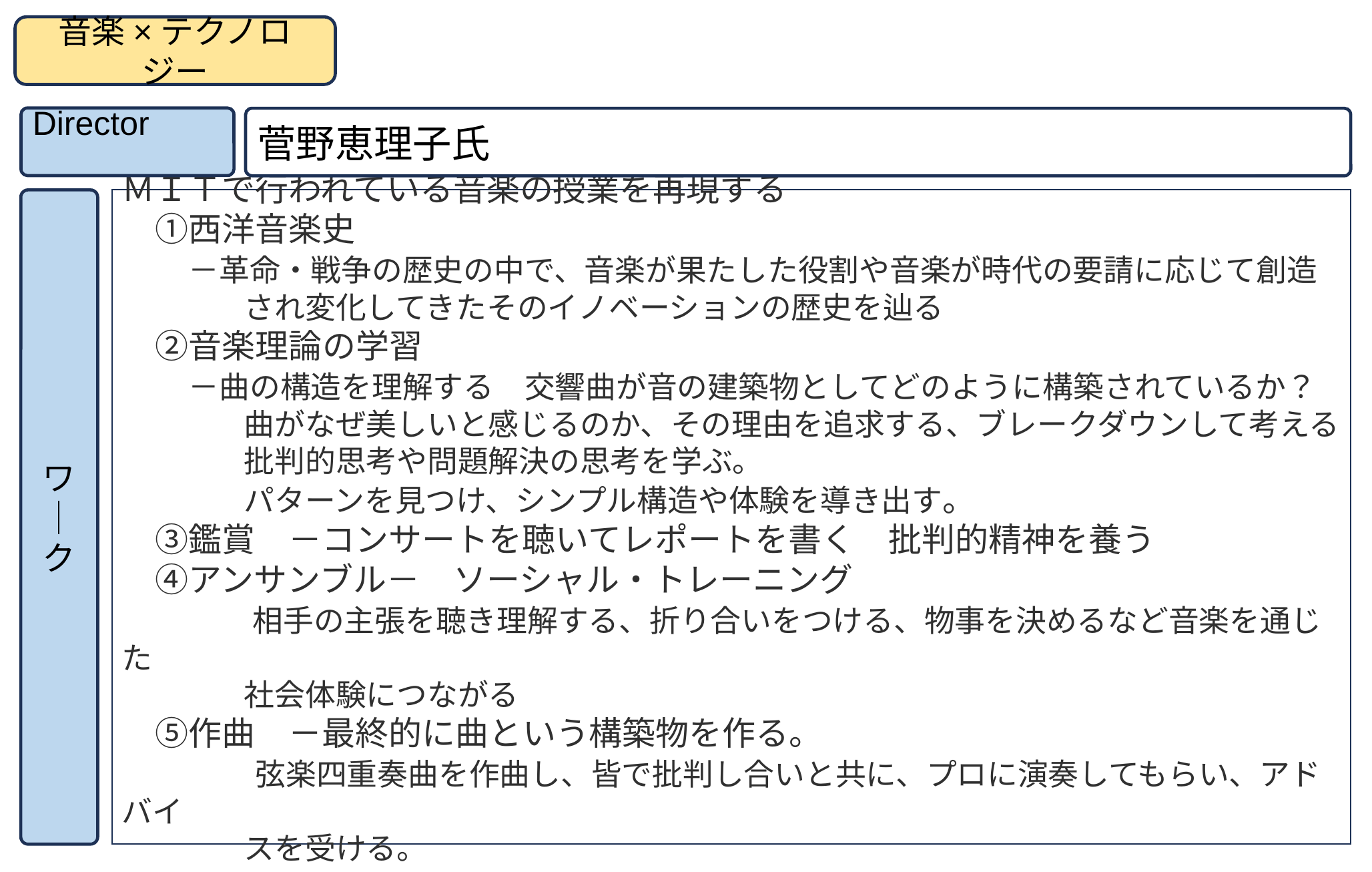

音楽×テクノロジー
Director
菅野恵理子氏
ワ│ク
ＭＩＴで行われている音楽の授業を再現する
　①西洋音楽史
　　－革命・戦争の歴史の中で、音楽が果たした役割や音楽が時代の要請に応じて創造
　　　　され変化してきたそのイノベーションの歴史を辿る
　②音楽理論の学習
　　－曲の構造を理解する　交響曲が音の建築物としてどのように構築されているか？
　　　　曲がなぜ美しいと感じるのか、その理由を追求する、ブレークダウンして考える
　　　　批判的思考や問題解決の思考を学ぶ。
　　　　パターンを見つけ、シンプル構造や体験を導き出す。
　③鑑賞　－コンサートを聴いてレポートを書く　批判的精神を養う
　④アンサンブル－　ソーシャル・トレーニング
　　　　相手の主張を聴き理解する、折り合いをつける、物事を決めるなど音楽を通じた
　　　　社会体験につながる
　⑤作曲　－最終的に曲という構築物を作る。
　　　　弦楽四重奏曲を作曲し、皆で批判し合いと共に、プロに演奏してもらい、アドバイ
　　　　スを受ける。